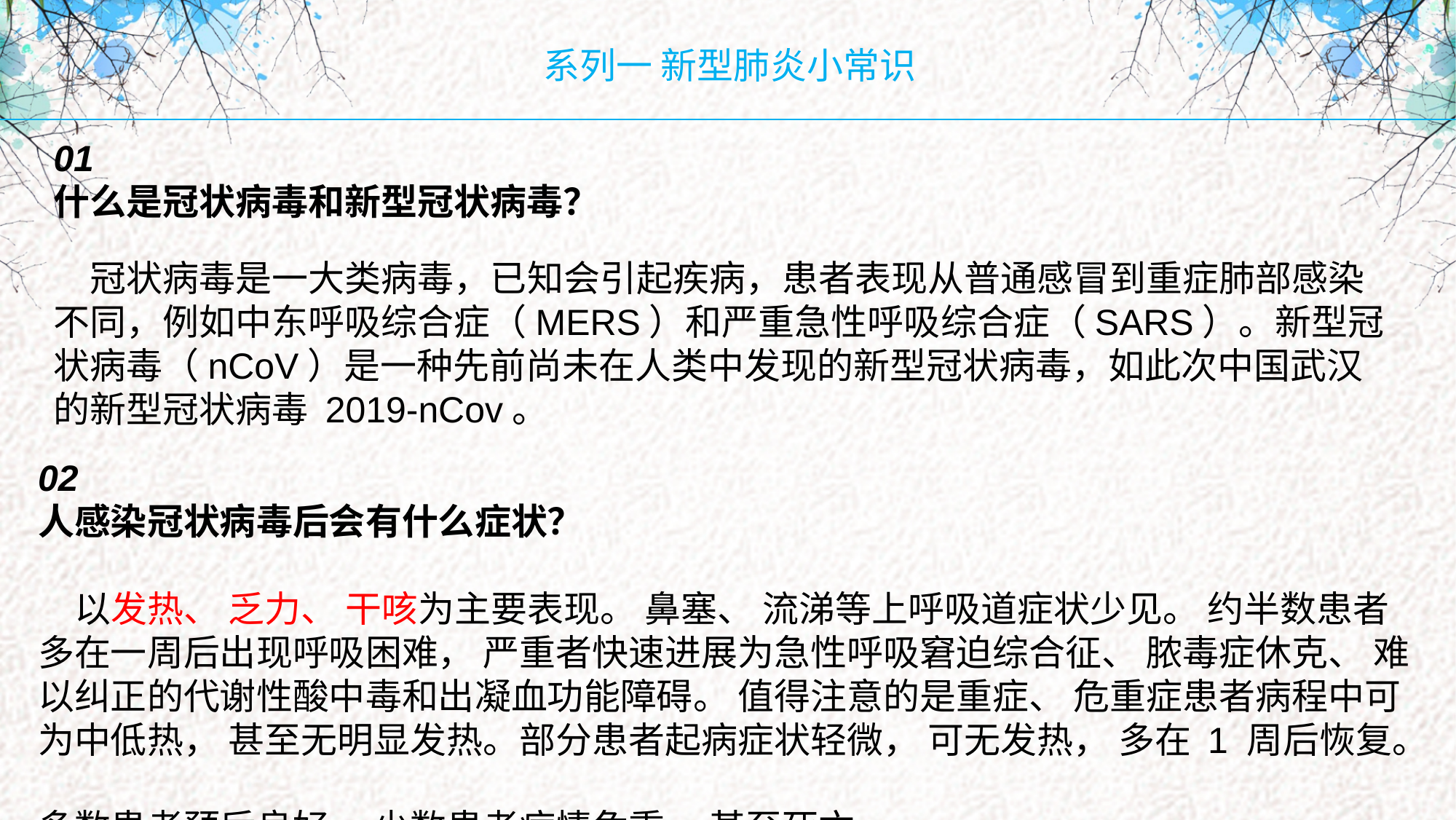

系列一 新型肺炎小常识
01
什么是冠状病毒和新型冠状病毒？

冠状病毒是一大类病毒，已知会引起疾病，患者表现从普通感冒到重症肺部感染不同，例如中东呼吸综合症（MERS）和严重急性呼吸综合症（SARS）。新型冠状病毒（nCoV）是一种先前尚未在人类中发现的新型冠状病毒，如此次中国武汉的新型冠状病毒 2019-nCov。
02
人感染冠状病毒后会有什么症状？

以发热、 乏力、 干咳为主要表现。 鼻塞、 流涕等上呼吸道症状少见。 约半数患者多在一周后出现呼吸困难， 严重者快速进展为急性呼吸窘迫综合征、 脓毒症休克、 难以纠正的代谢性酸中毒和出凝血功能障碍。 值得注意的是重症、 危重症患者病程中可为中低热， 甚至无明显发热。部分患者起病症状轻微， 可无发热， 多在 1 周后恢复。
多数患者预后良好， 少数患者病情危重， 甚至死亡 。